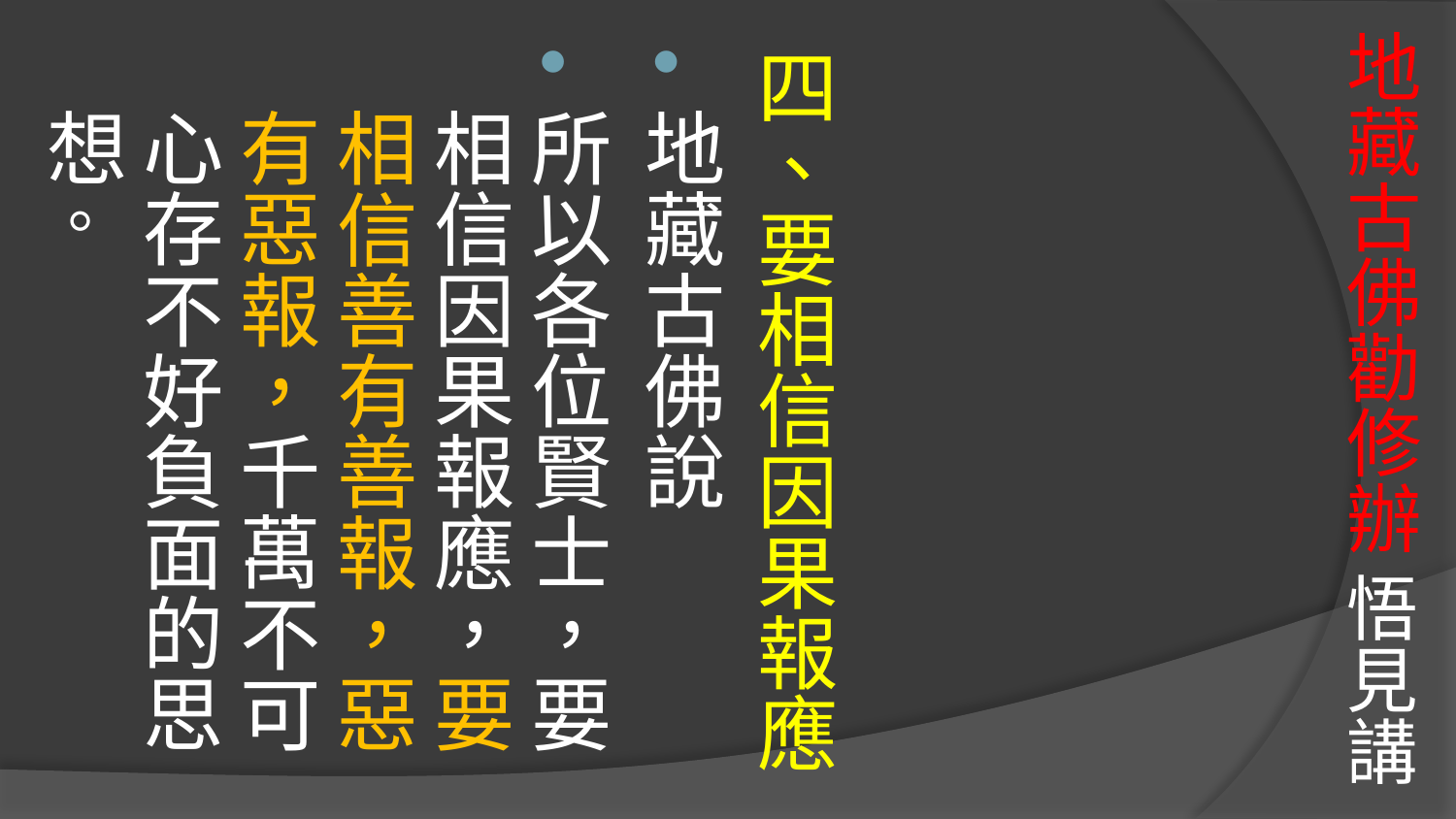

# 地藏古佛勸修辦 悟見講
四、要相信因果報應
地藏古佛說
所以各位賢士，要相信因果報應，要相信善有善報，惡有惡報，千萬不可心存不好負面的思想。